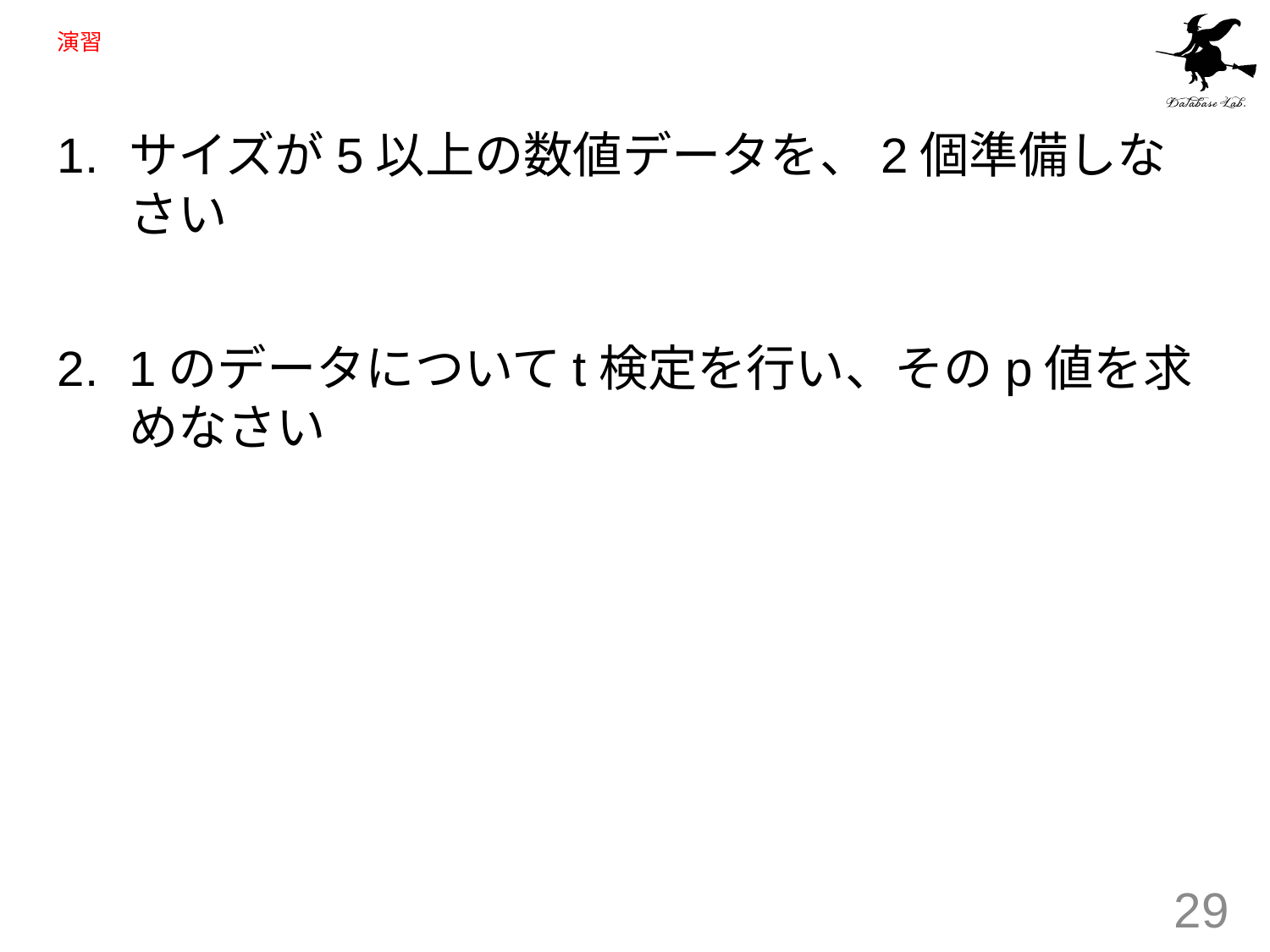

# 演習
サイズが5以上の数値データを、2個準備しなさい

1のデータについてt検定を行い、そのp値を求めなさい

29